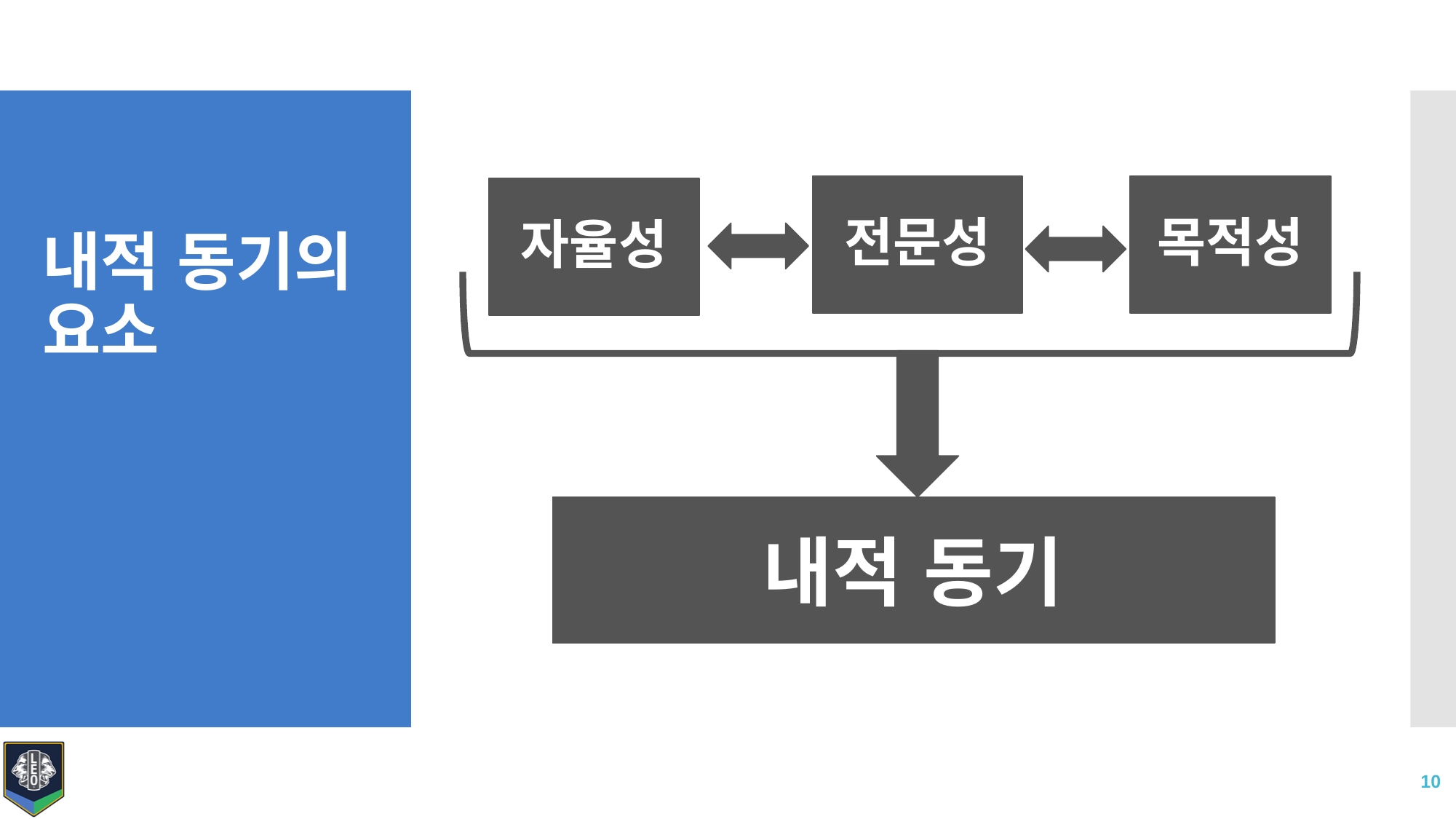

내적 동기의 요소

전문성
목적성
자율성

내적 동기
10